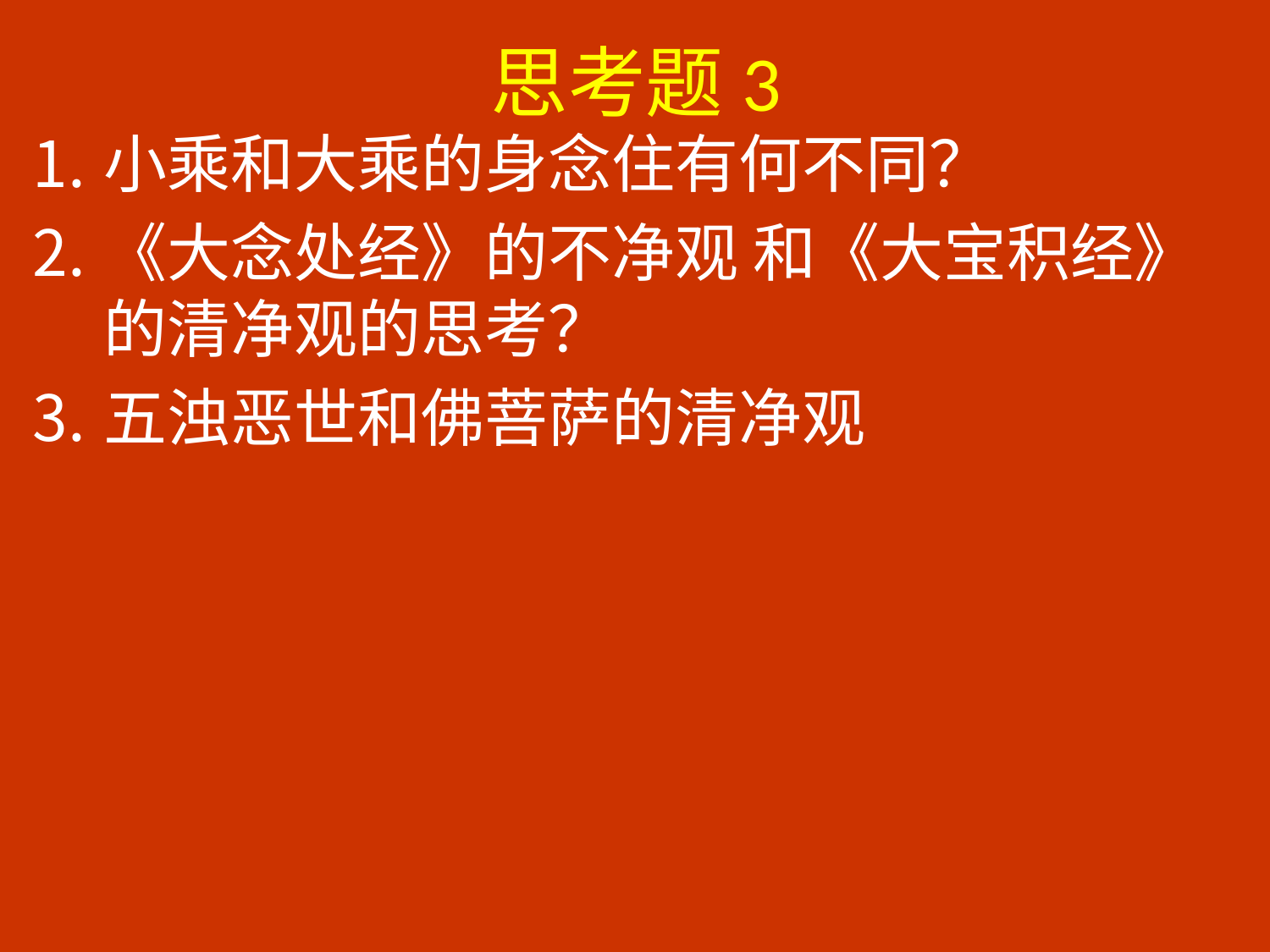

# 思考题3
小乘和大乘的身念住有何不同？
《大念处经》的不净观 和《大宝积经》的清净观的思考？
五浊恶世和佛菩萨的清净观